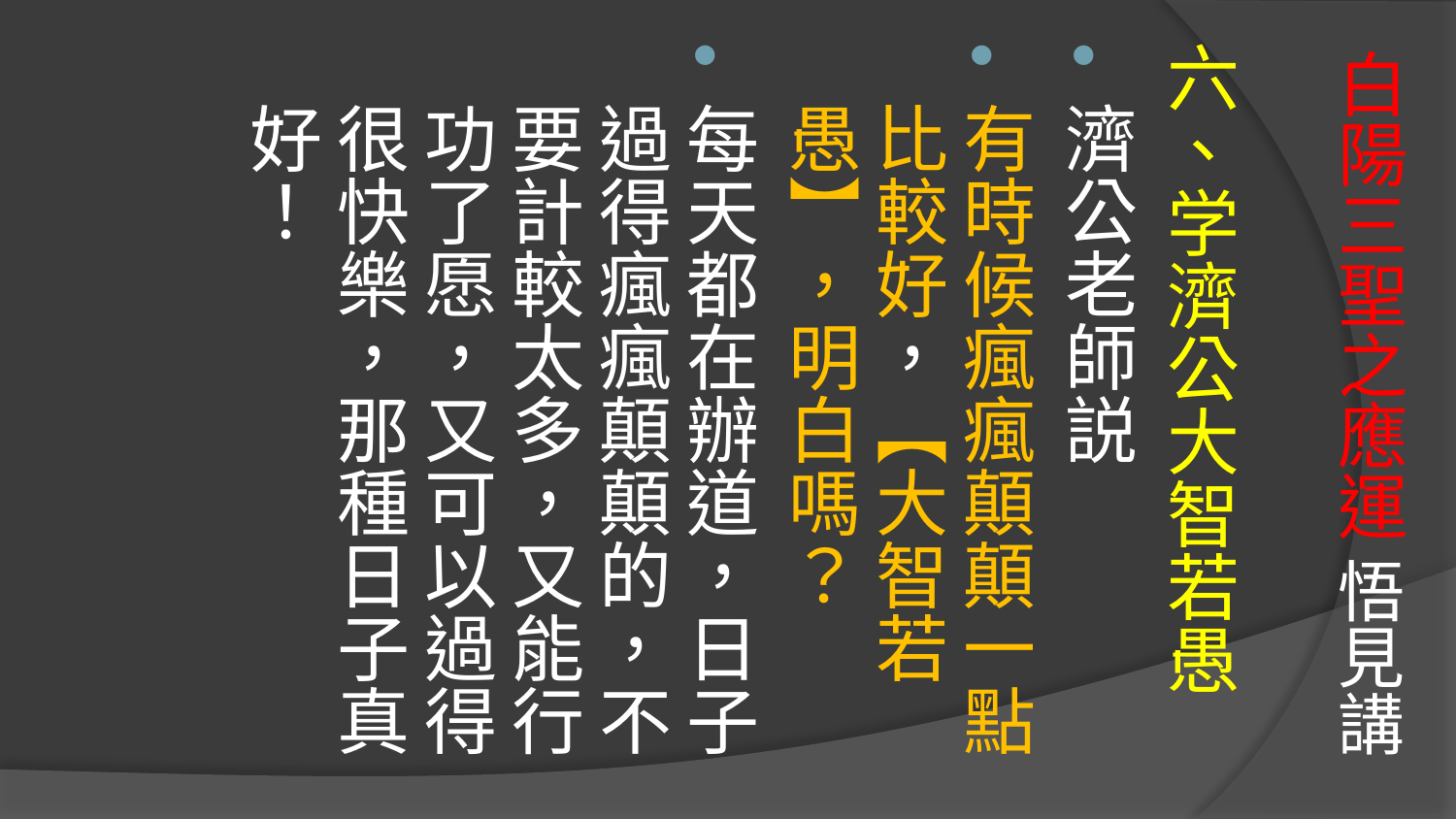

# 白陽三聖之應運 悟見講
六、学濟公大智若愚
濟公老師説
有時候瘋瘋顛顛一點比較好，【大智若愚】，明白嗎？
每天都在辦道，日子過得瘋瘋顛顛的，不要計較太多，又能行功了愿，又可以過得很快樂，那種日子真好！﻿